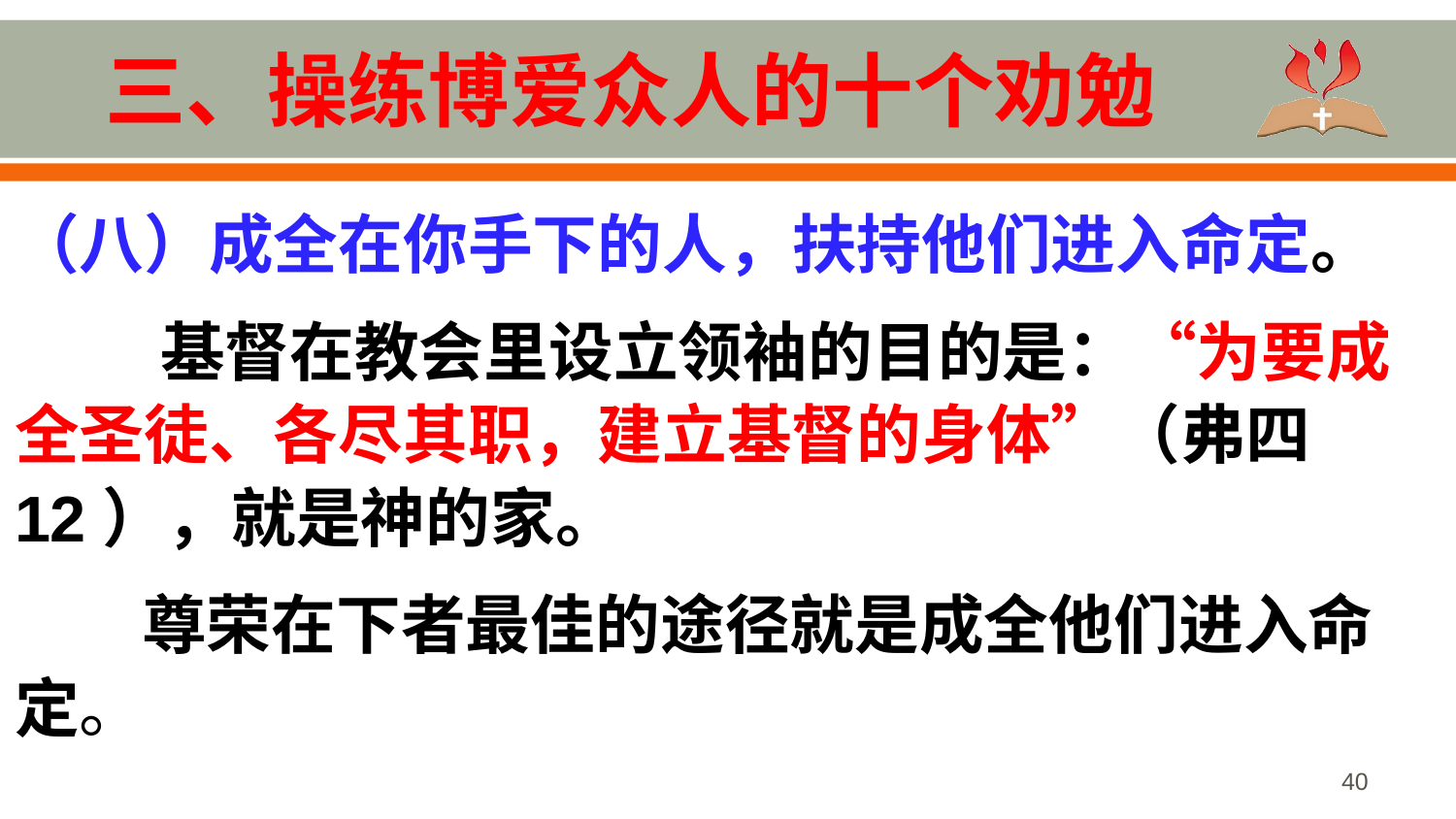

# 三、操练博爱众人的十个劝勉
（八）成全在你手下的人，扶持他们进入命定。
	基督在教会里设立领袖的目的是：“为要成全圣徒、各尽其职，建立基督的身体”（弗四12），就是神的家。
尊荣在下者最佳的途径就是成全他们进入命定。

40